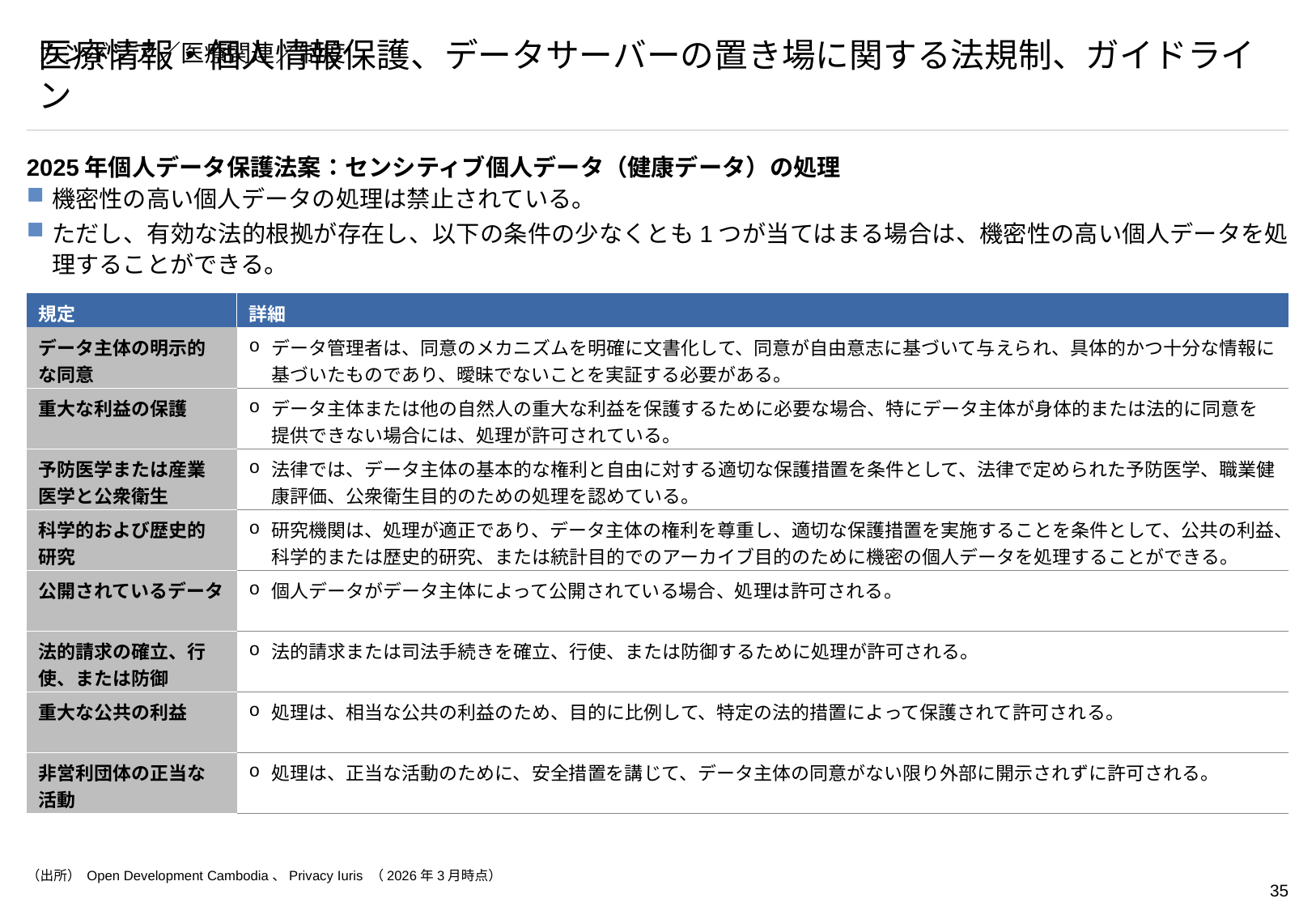

# カンボジア／医療関連／制度
医療情報・個人情報保護、データサーバーの置き場に関する法規制、ガイドライン
2025年個人データ保護法案：センシティブ個人データ（健康データ）の処理
機密性の高い個人データの処理は禁止されている。
ただし、有効な法的根拠が存在し、以下の条件の少なくとも1つが当てはまる場合は、機密性の高い個人データを処理することができる。
| 規定 | 詳細 |
| --- | --- |
| データ主体の明示的な同意 | データ管理者は、同意のメカニズムを明確に文書化して、同意が自由意志に基づいて与えられ、具体的かつ十分な情報に基づいたものであり、曖昧でないことを実証する必要がある。 |
| 重大な利益の保護 | データ主体または他の自然人の重大な利益を保護するために必要な場合、特にデータ主体が身体的または法的に同意を提供できない場合には、処理が許可されている。 |
| 予防医学または産業医学と公衆衛生 | 法律では、データ主体の基本的な権利と自由に対する適切な保護措置を条件として、法律で定められた予防医学、職業健康評価、公衆衛生目的のための処理を認めている。 |
| 科学的および歴史的研究 | 研究機関は、処理が適正であり、データ主体の権利を尊重し、適切な保護措置を実施することを条件として、公共の利益、科学的または歴史的研究、または統計目的でのアーカイブ目的のために機密の個人データを処理することができる。 |
| 公開されているデータ | 個人データがデータ主体によって公開されている場合、処理は許可される。 |
| 法的請求の確立、行使、または防御 | 法的請求または司法手続きを確立、行使、または防御するために処理が許可される。 |
| 重大な公共の利益 | 処理は、相当な公共の利益のため、目的に比例して、特定の法的措置によって保護されて許可される。 |
| 非営利団体の正当な活動 | 処理は、正当な活動のために、安全措置を講じて、データ主体の同意がない限り外部に開示されずに許可される。 |
（出所） Open Development Cambodia、Privacy Iuris （2026年3月時点）